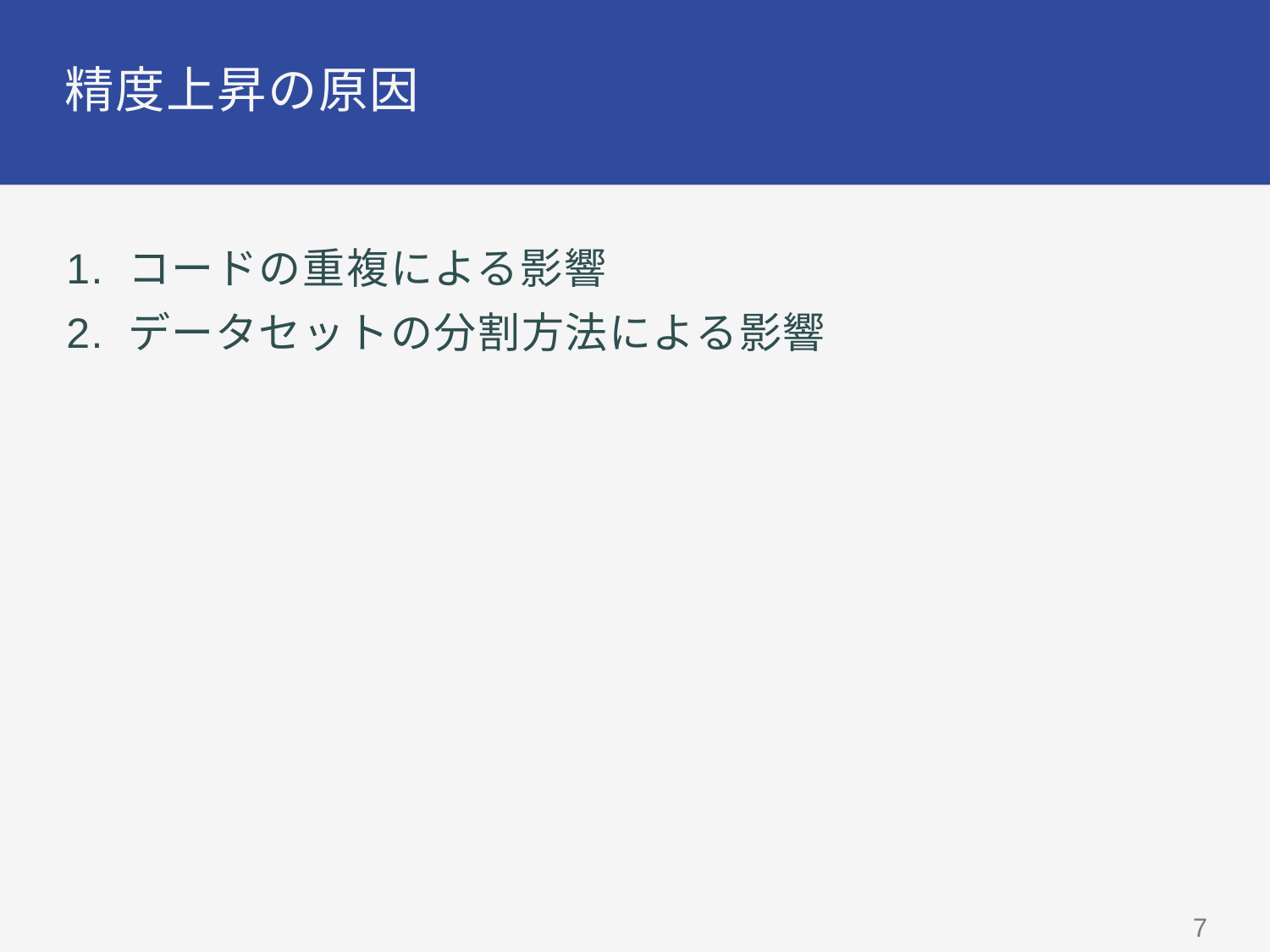

# 精度上昇の原因
1. コードの重複による影響
2. データセットの分割方法による影響
7